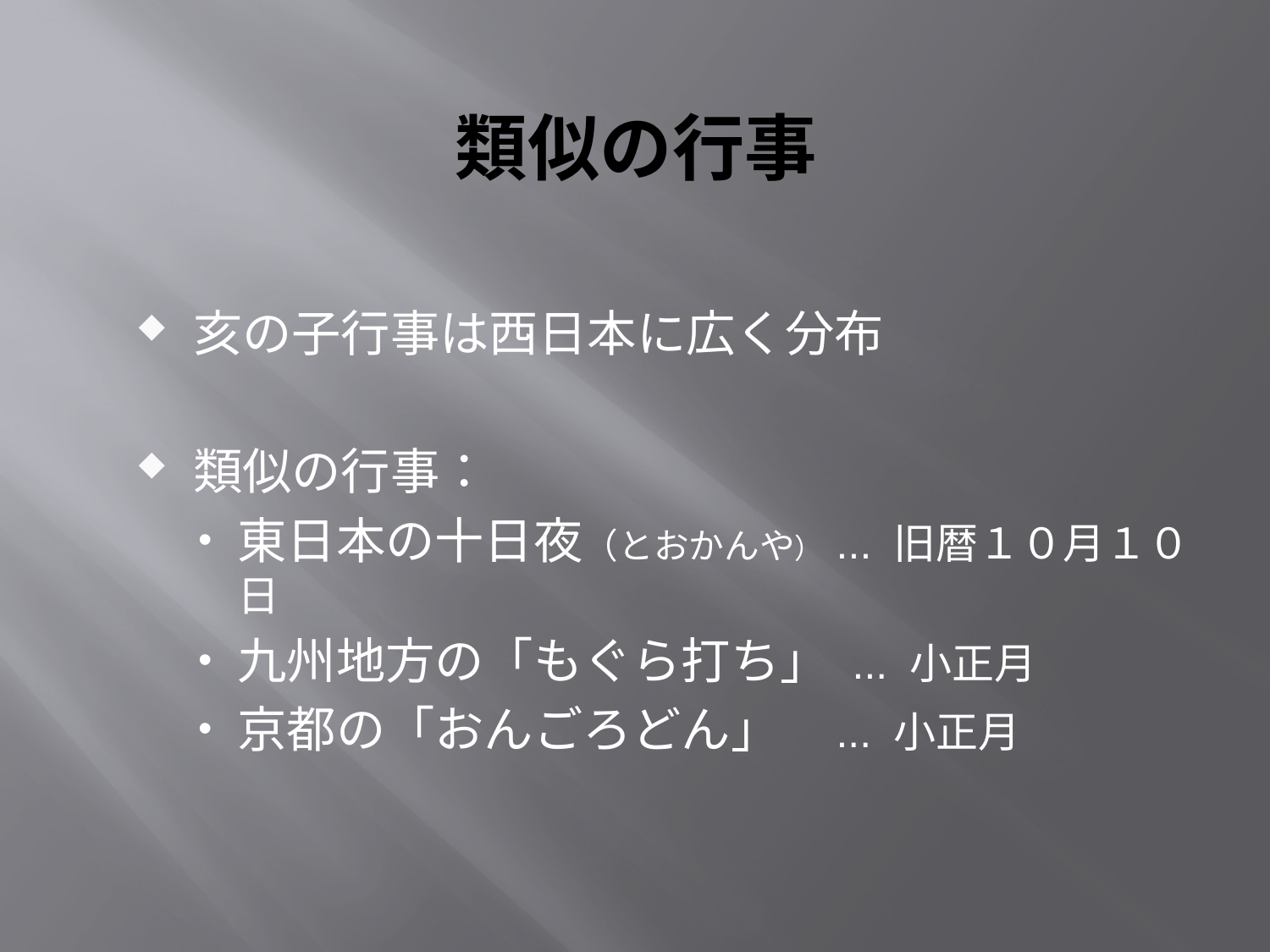

# 類似の行事
亥の子行事は西日本に広く分布

類似の行事：
東日本の十日夜（とおかんや） ... 旧暦１０月１０日
九州地方の「もぐら打ち」 ... 小正月
京都の「おんごろどん」    ... 小正月